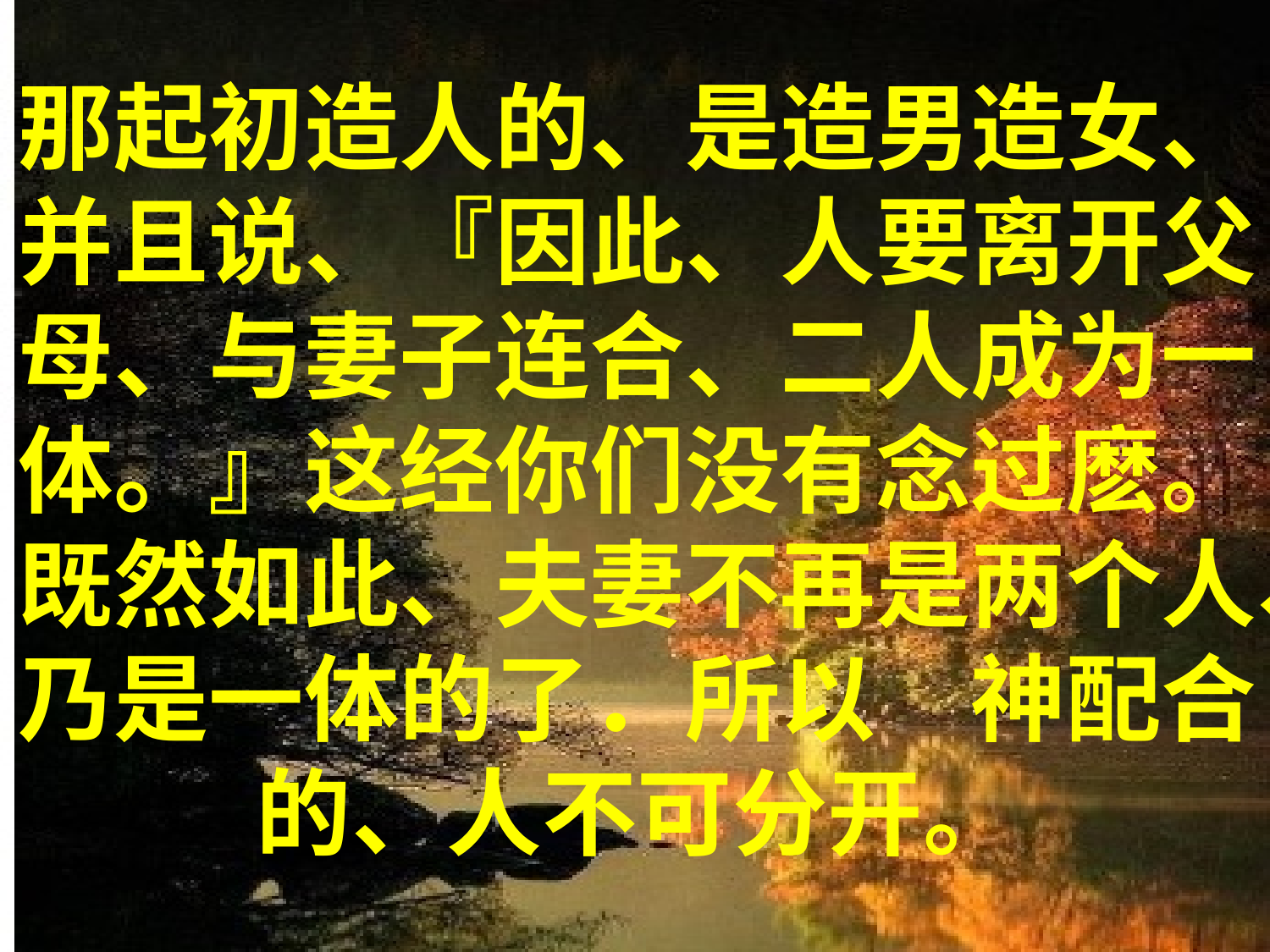

那起初造人的、是造男造女、并且说、『因此、人要离开父母、与妻子连合、二人成为一体。』这经你们没有念过麽。既然如此、夫妻不再是两个人、乃是一体的了．所以　神配合的、人不可分开。